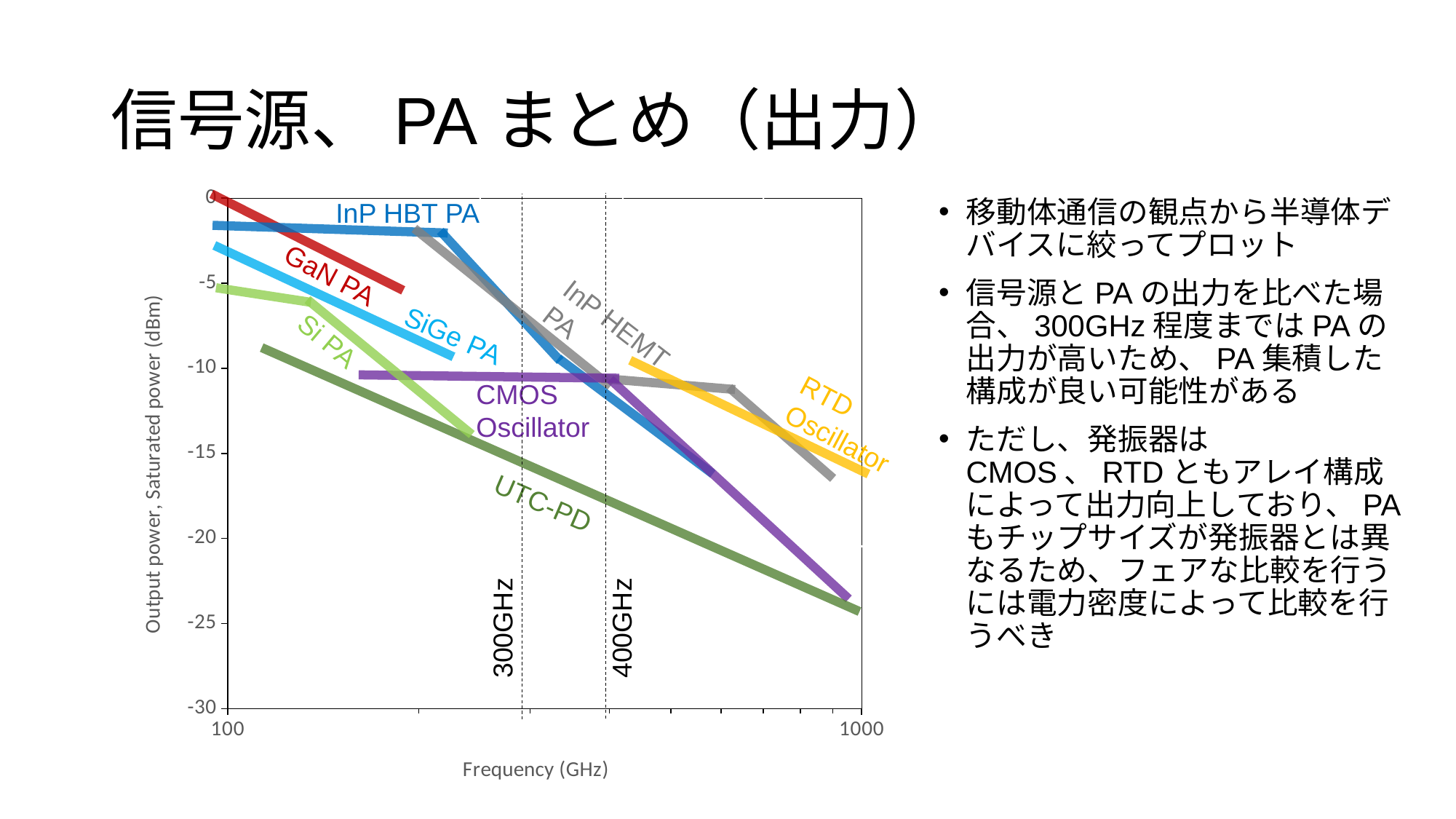

# 信号源、PAまとめ（出力）

### Chart

| Category | Output power (dBm) (Developed in Japan) | Output power (dBm) (Other countries) | Output power (dBm) (Developed in Japan) |
|---|---|---|---|
InP HBT PA
移動体通信の観点から半導体デバイスに絞ってプロット
信号源とPAの出力を比べた場合、300GHz程度まではPAの出力が高いため、PA集積した構成が良い可能性がある
ただし、発振器はCMOS、RTDともアレイ構成によって出力向上しており、PAもチップサイズが発振器とは異なるため、フェアな比較を行うには電力密度によって比較を行うべき
GaN PA
InP HEMT
PA
SiGe PA
Si PA
CMOS
Oscillator
RTD
Oscillator
UTC-PD
400GHz
300GHz